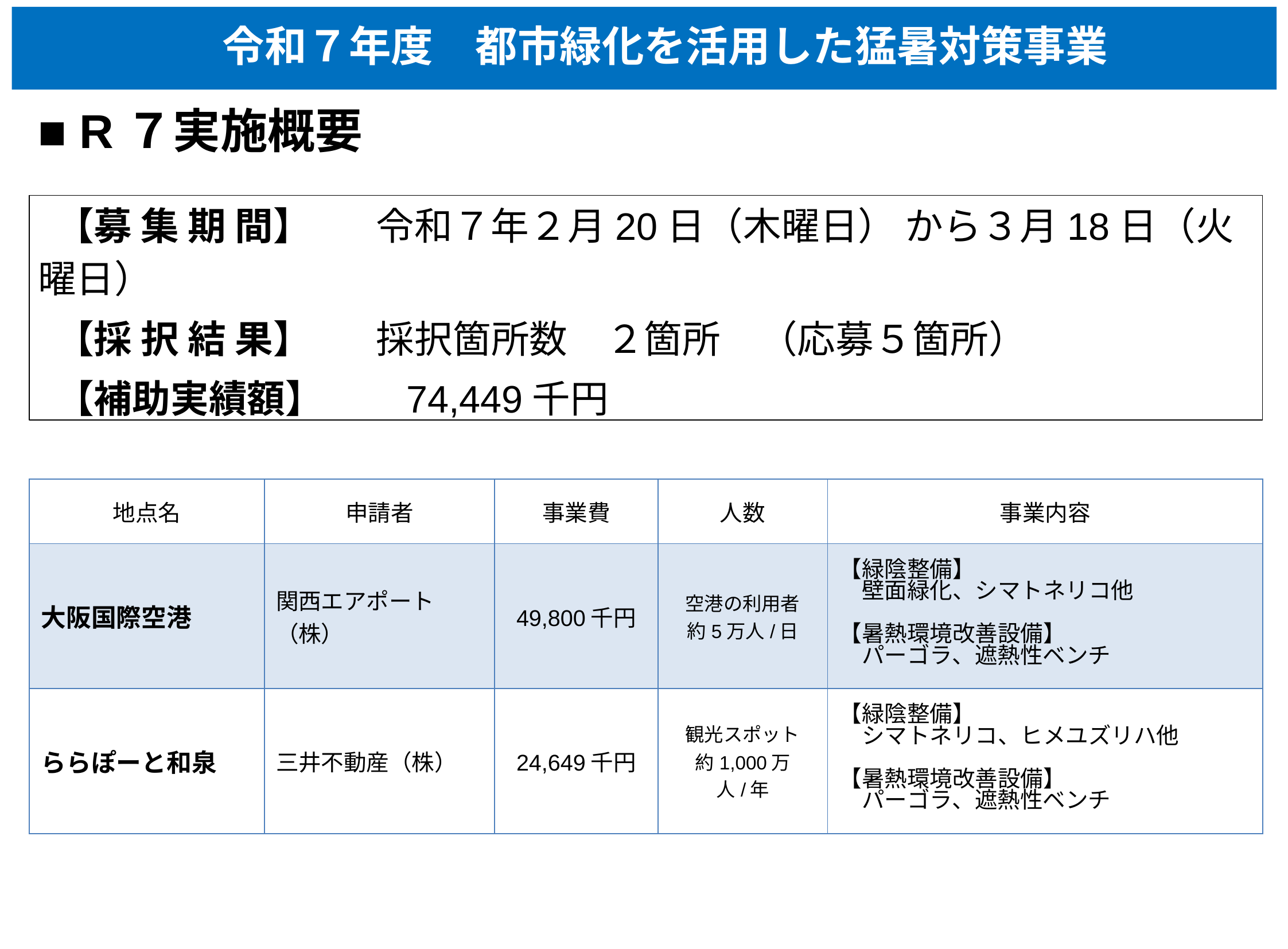

令和７年度　都市緑化を活用した猛暑対策事業
■ R７実施概要
 【募 集 期 間】　   令和７年２月20日（木曜日） から３月18日（火曜日）
 【採 択 結 果】   　採択箇所数　２箇所　（応募５箇所）
 【補助実績額】  　  74,449千円
| 地点名 | 申請者 | 事業費 | 人数 | 事業内容 |
| --- | --- | --- | --- | --- |
| 大阪国際空港 | 関西エアポート（株） | 49,800千円 | 空港の利用者 約5万人/日 | 【緑陰整備】 　壁面緑化、シマトネリコ他 【暑熱環境改善設備】 　パーゴラ、遮熱性ベンチ |
| ららぽーと和泉 | 三井不動産（株） | 24,649千円 | 観光スポット 約1,000万人/年 | 【緑陰整備】 　シマトネリコ、ヒメユズリハ他 【暑熱環境改善設備】 　パーゴラ、遮熱性ベンチ |